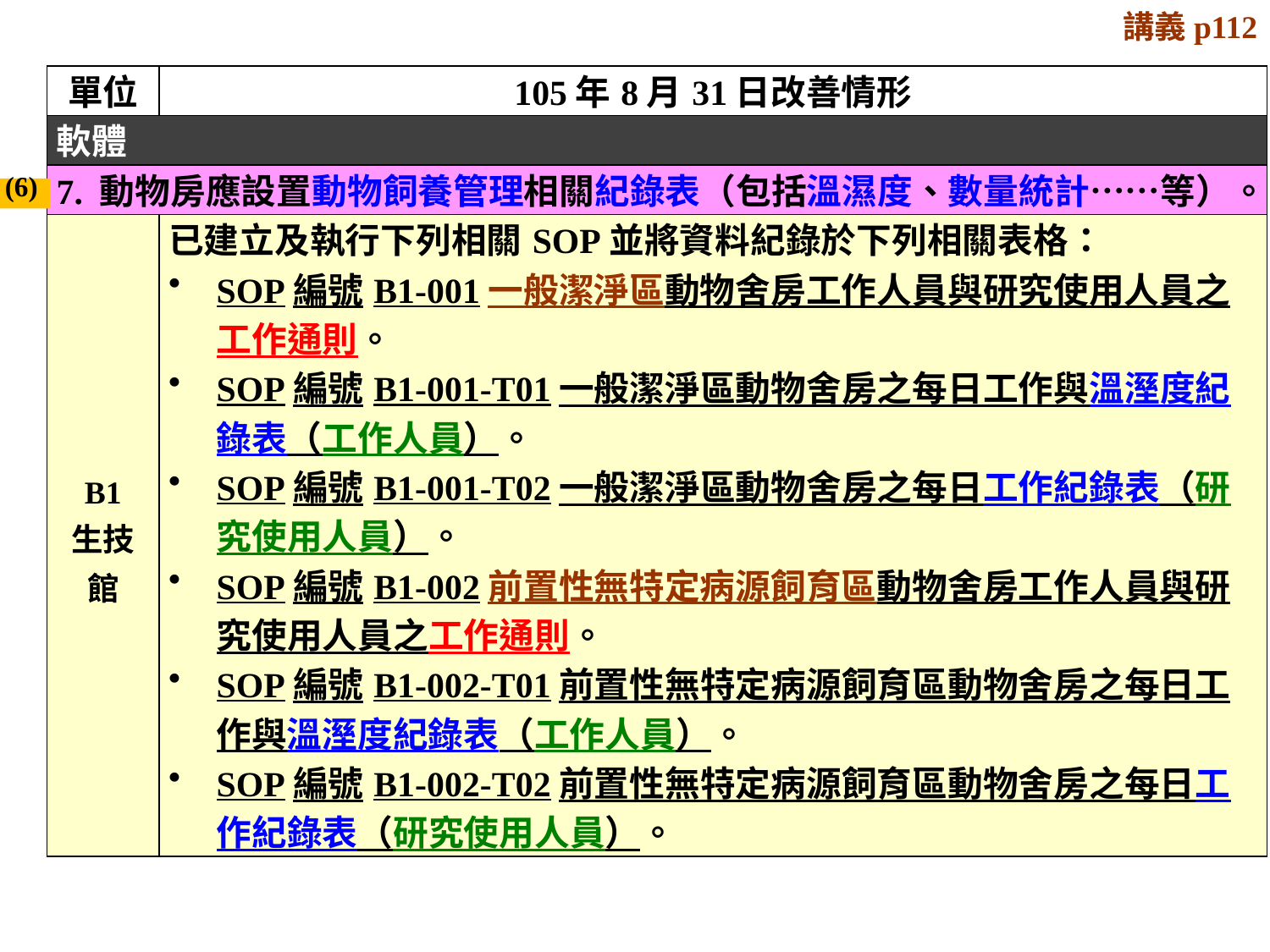

講義p112
| 單位 | 105年8月31日改善情形 |
| --- | --- |
| 軟體 |  |
| 7. 動物房應設置動物飼養管理相關紀錄表（包括溫濕度、數量統計……等）。 |  |
| B1 生技館 | 已建立及執行下列相關SOP並將資料紀錄於下列相關表格： SOP編號B1-001一般潔淨區動物舍房工作人員與研究使用人員之工作通則。 SOP編號B1-001-T01一般潔淨區動物舍房之每日工作與溫溼度紀錄表（工作人員）。 SOP編號B1-001-T02一般潔淨區動物舍房之每日工作紀錄表（研究使用人員）。 SOP編號B1-002前置性無特定病源飼育區動物舍房工作人員與研究使用人員之工作通則。 SOP編號B1-002-T01前置性無特定病源飼育區動物舍房之每日工作與溫溼度紀錄表（工作人員）。 SOP編號B1-002-T02前置性無特定病源飼育區動物舍房之每日工作紀錄表（研究使用人員）。 |
(6)